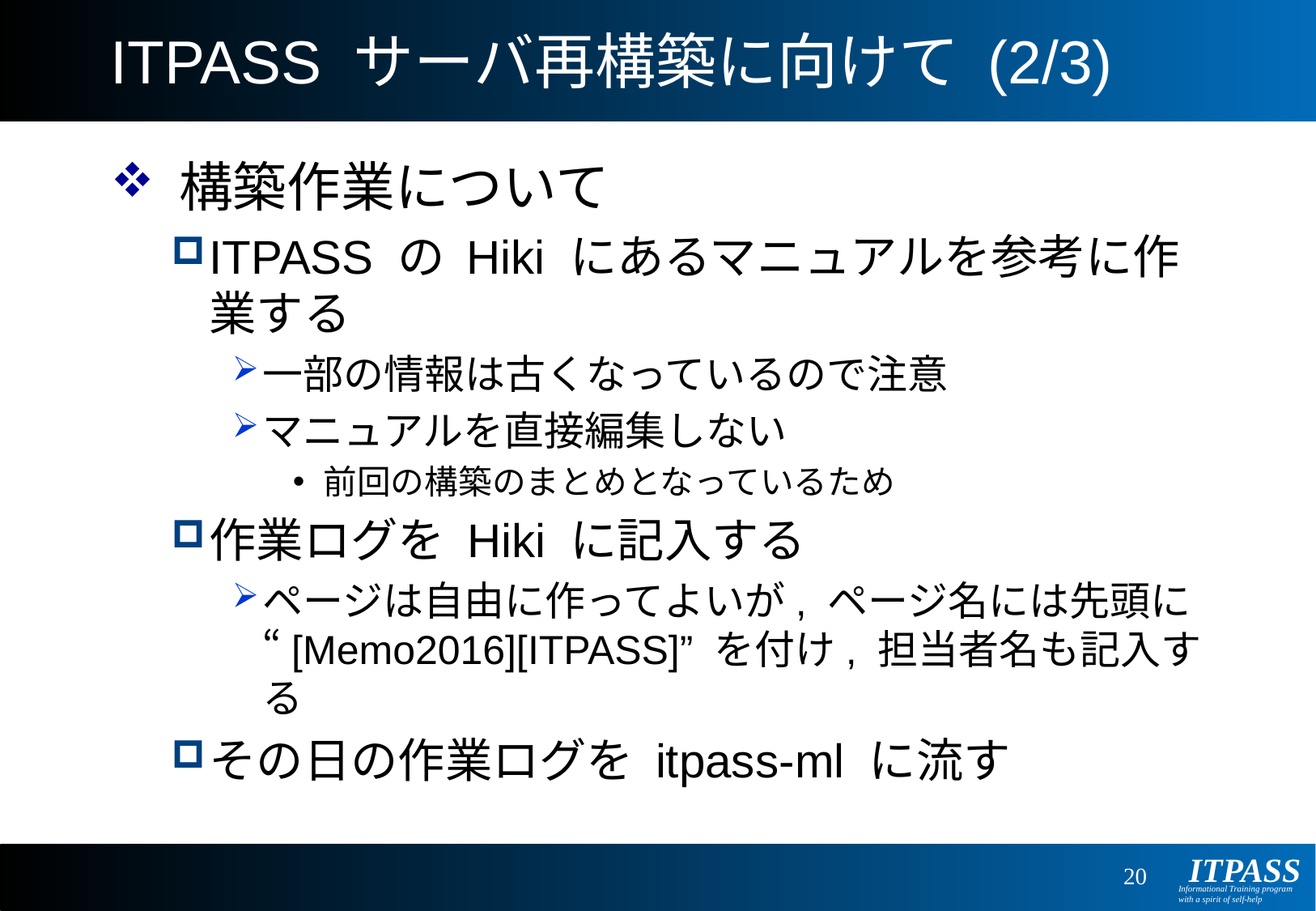

# ITPASS サーバ再構築に向けて (2/3)
構築作業について
ITPASS の Hiki にあるマニュアルを参考に作業する
一部の情報は古くなっているので注意
マニュアルを直接編集しない
前回の構築のまとめとなっているため
作業ログを Hiki に記入する
ページは自由に作ってよいが, ページ名には先頭に “[Memo2016][ITPASS]” を付け, 担当者名も記入する
その日の作業ログを itpass-ml に流す
20